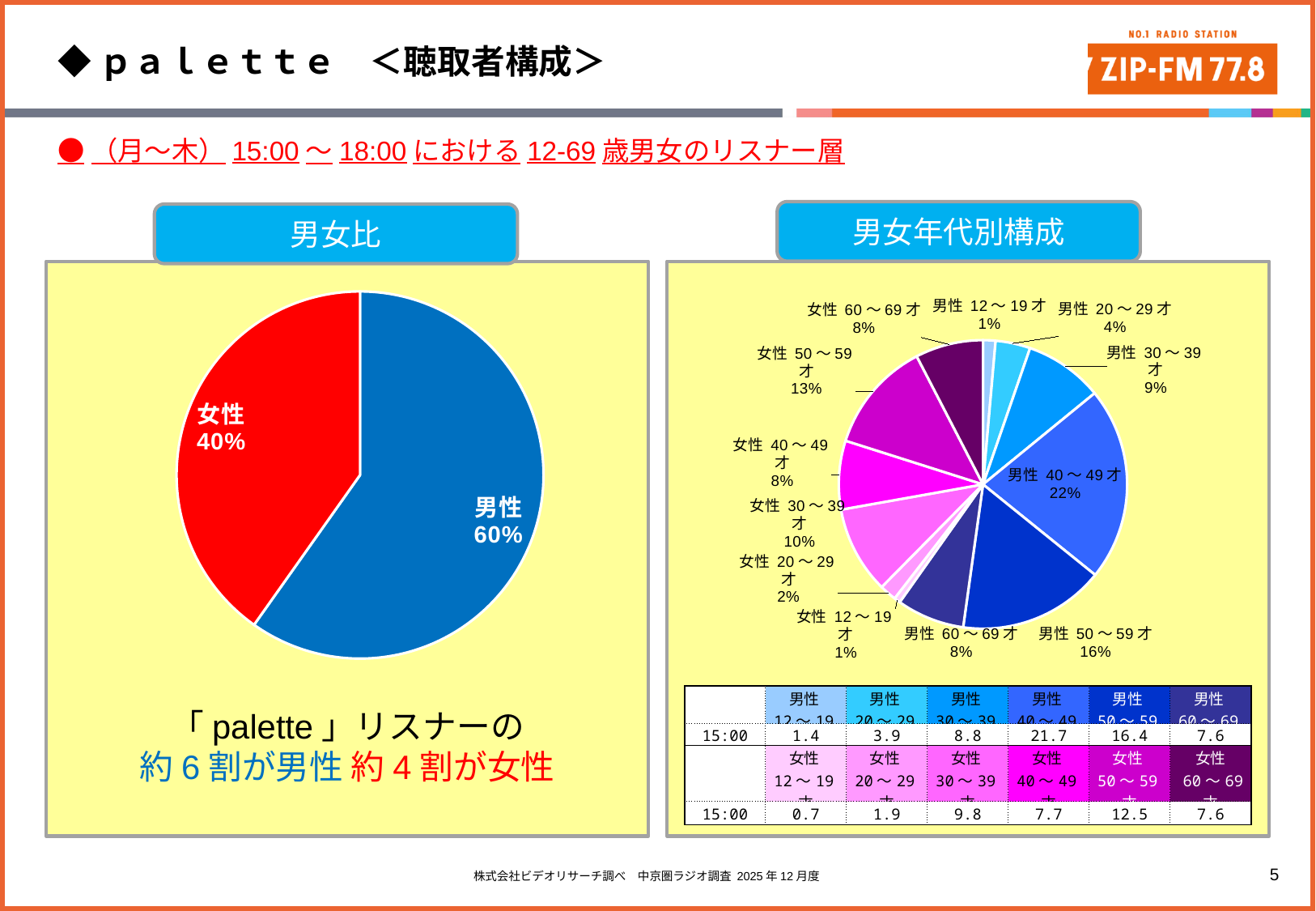

◆ｐａｌｅｔｔｅ　＜聴取者構成＞
●（月～木）15:00～18:00における12-69歳男女のリスナー層
男女年代別構成
男女比

### Chart

| Category |
|---|

### Chart

| Category |
|---|

### Chart

| Category |  |
|---|---|
| 男性 | 59.8 |
| 女性 | 40.2 |

### Chart

| Category |
|---|

### Chart

| Category |  |
|---|---|
| 男性 12～19才 | 1.4 |
| 男性 20～29才 | 3.9 |
| 男性 30～39才 | 8.8 |
| 男性 40～49才 | 21.7 |
| 男性 50～59才 | 16.4 |
| 男性 60～69才 | 7.6 |
| 女性 12～19才 | 0.7 |
| 女性 20～29才 | 1.9 |
| 女性 30～39才 | 9.8 |
| 女性 40～49才 | 7.7 |
| 女性 50～59才 | 12.5 |
| 女性 60～69才 | 7.6 |
|  | 男性 12～19才 | 男性 20～29才 | 男性 30～39才 | 男性 40～49才 | 男性 50～59才 | 男性 60～69才 |
| --- | --- | --- | --- | --- | --- | --- |
| 15:00 | 1.4 | 3.9 | 8.8 | 21.7 | 16.4 | 7.6 |
|  | 女性 12～19才 | 女性 20～29才 | 女性 30～39才 | 女性 40～49才 | 女性 50～59才 | 女性 60～69才 |
| 15:00 | 0.7 | 1.9 | 9.8 | 7.7 | 12.5 | 7.6 |
「palette」リスナーの
約6割が男性 約4割が女性
株式会社ビデオリサーチ調べ　中京圏ラジオ調査 2025年12月度